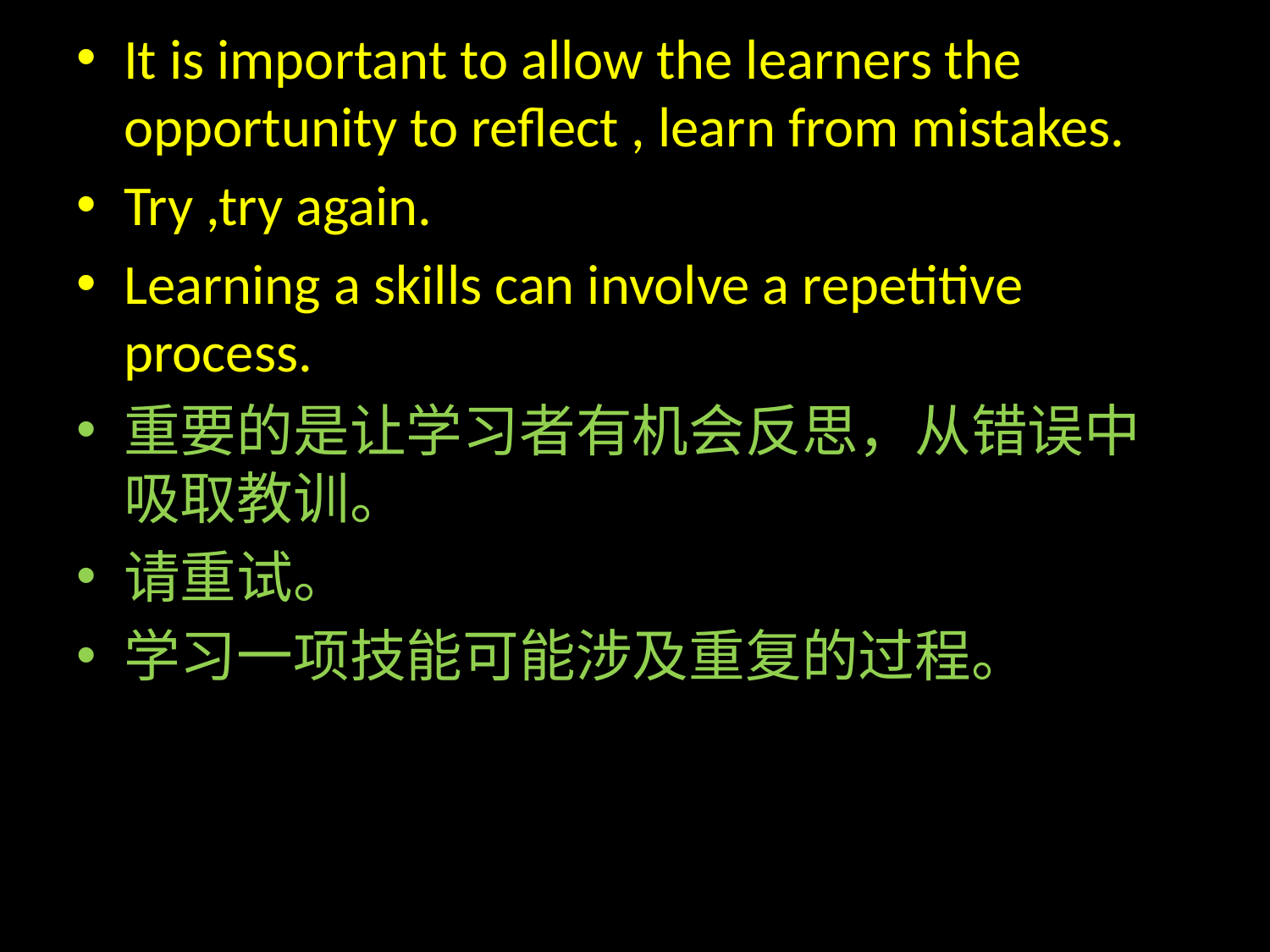

It is important to allow the learners the opportunity to reflect , learn from mistakes.
Try ,try again.
Learning a skills can involve a repetitive process.
重要的是让学习者有机会反思，从错误中吸取教训。
请重试。
学习一项技能可能涉及重复的过程。

#